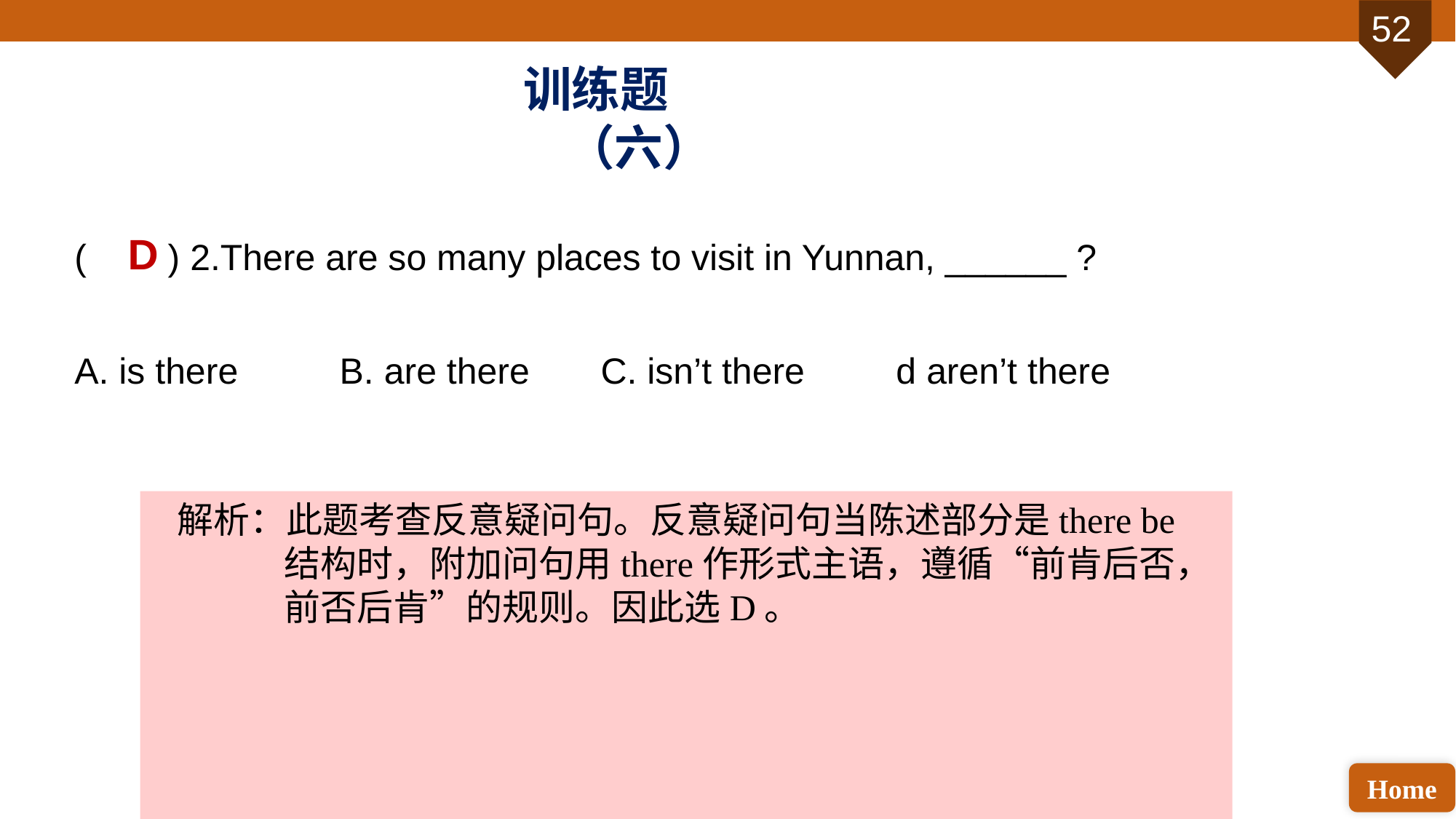

训练题（六）
(        ) 2.There are so many places to visit in Yunnan, ______ ?

A. is there          B. are there       C. isn’t there         d aren’t there
D

解析：此题考查反意疑问句。反意疑问句当陈述部分是there be结构时，附加问句用there作形式主语，遵循“前肯后否，前否后肯”的规则。因此选D。